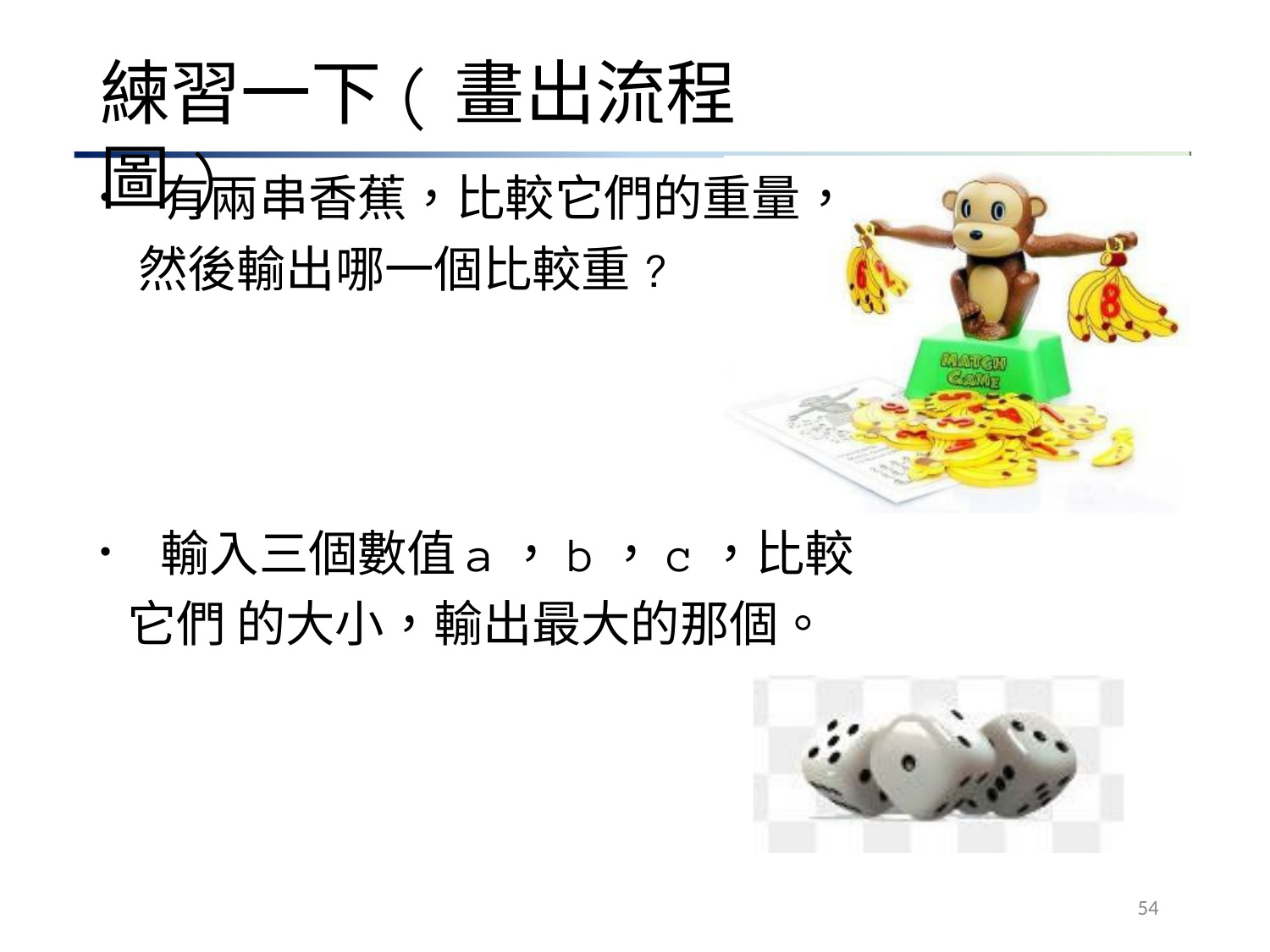

# 練習一下(畫出流程圖)
	有兩串香蕉，比較它們的重量， 然後輸出哪一個比較重?

	輸入三個數值a，b，c，比較它們 的大小，輸出最大的那個。

54